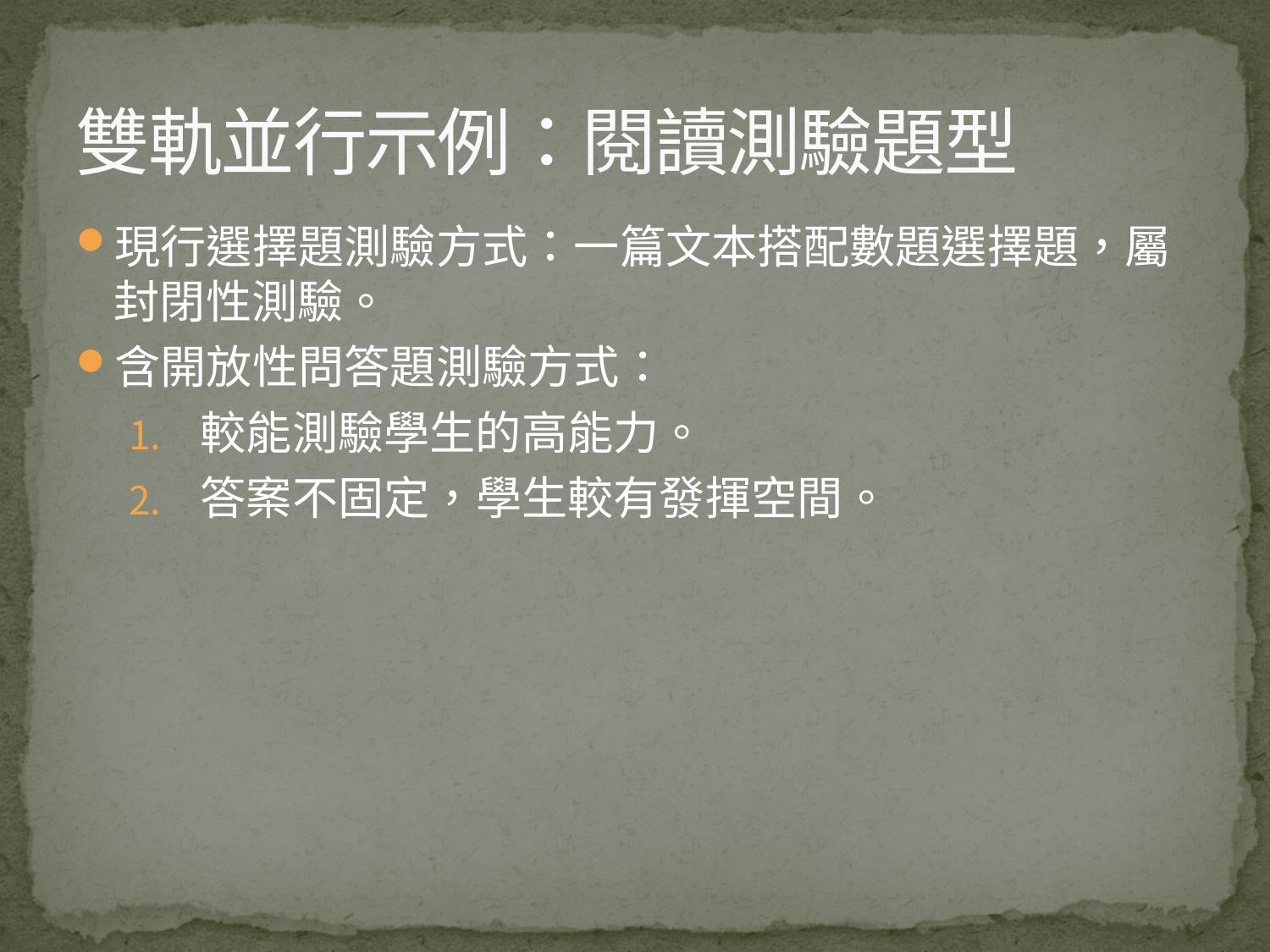

# 雙軌並行示例：閱讀測驗題型
現行選擇題測驗方式：一篇文本搭配數題選擇題，屬封閉性測驗。
含開放性問答題測驗方式：
較能測驗學生的高能力。
答案不固定，學生較有發揮空間。